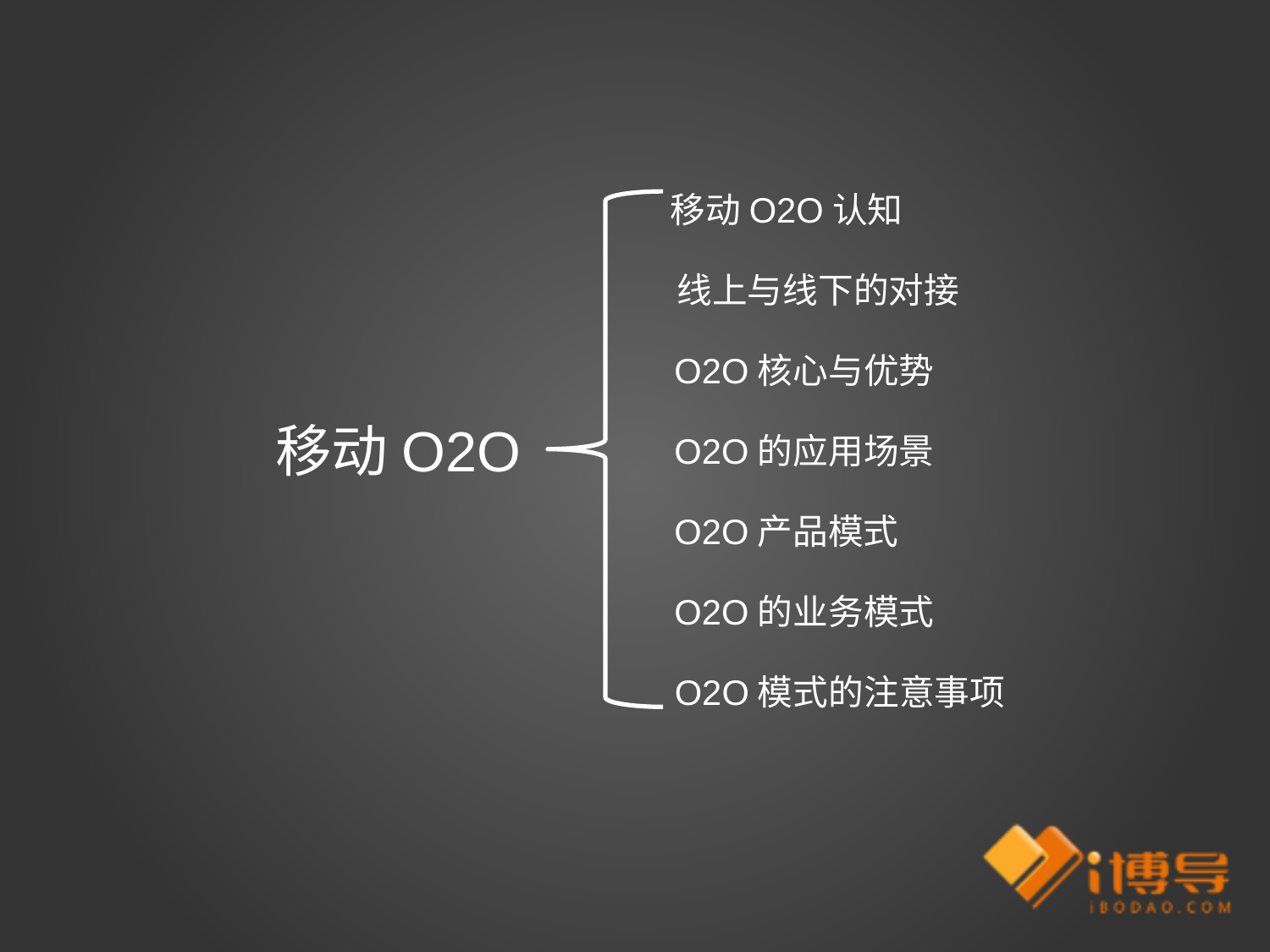

移动O2O认知

线上与线下的对接
O2O核心与优势
移动O2O
O2O的应用场景
O2O产品模式
O2O的业务模式
O2O模式的注意事项